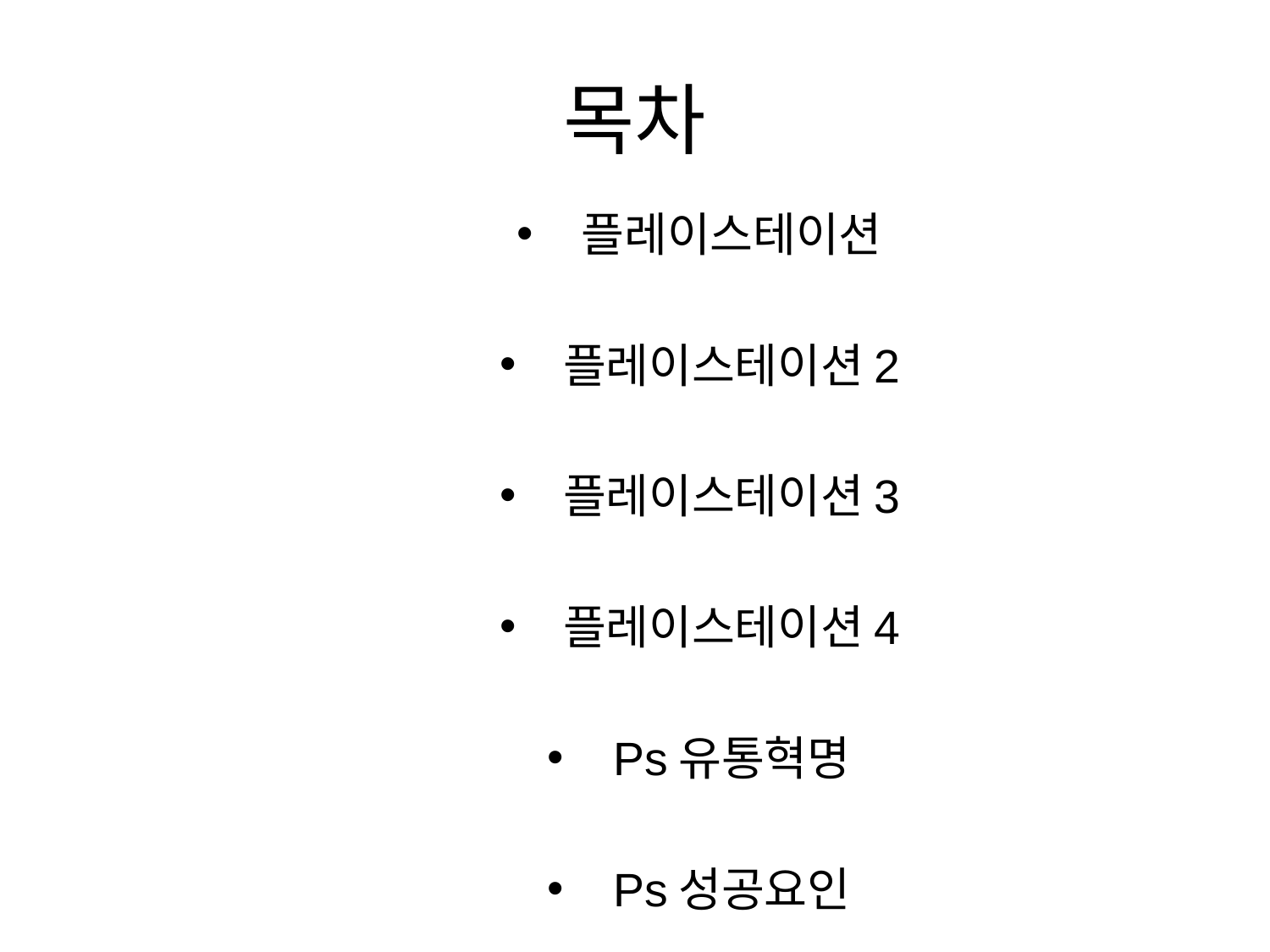

# 목차
플레이스테이션

플레이스테이션2

플레이스테이션3

플레이스테이션4

Ps유통혁명

Ps성공요인